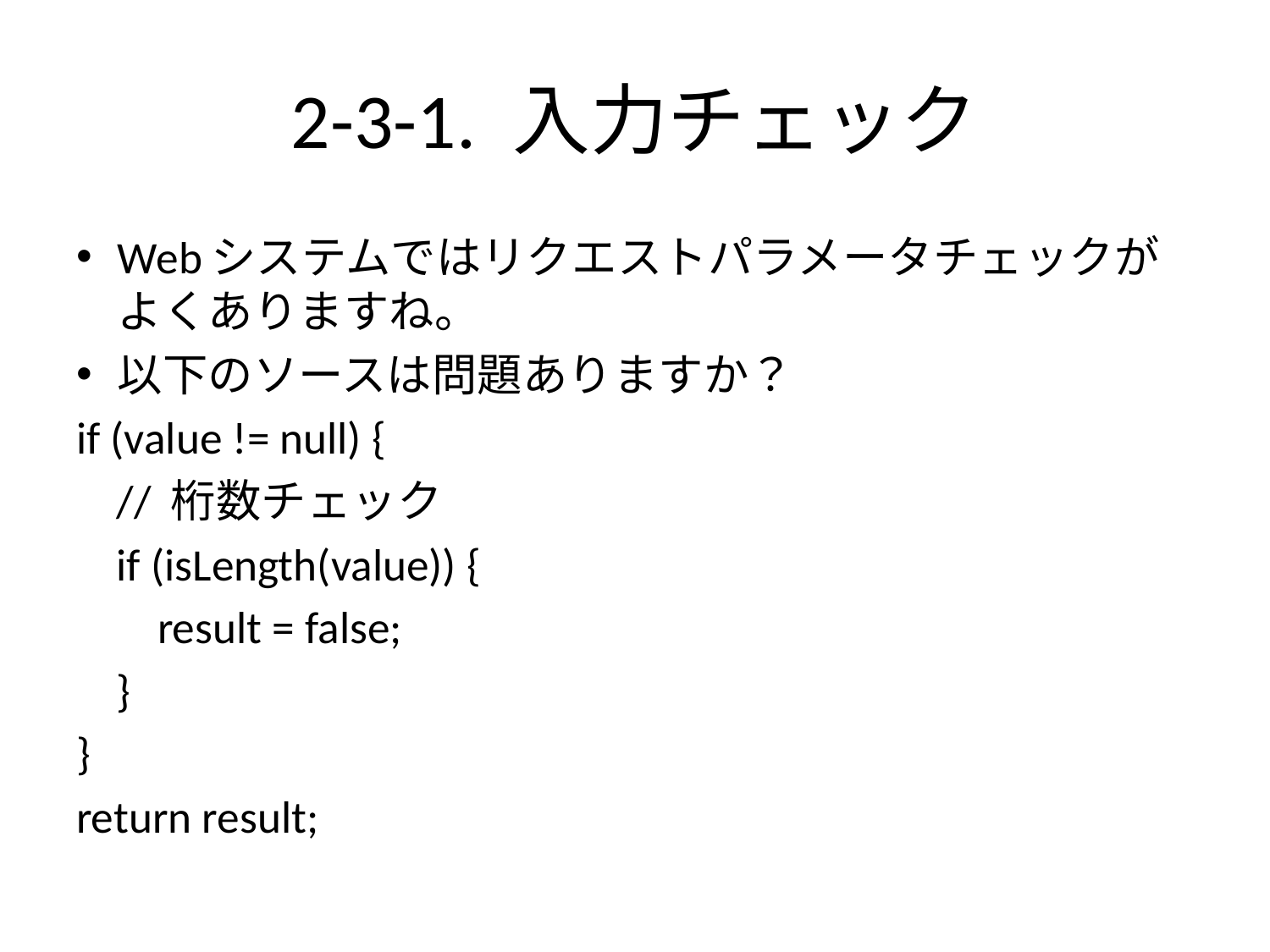

# 2-3-1. 入力チェック
Webシステムではリクエストパラメータチェックがよくありますね。
以下のソースは問題ありますか？
if (value != null) {
    // 桁数チェック
    if (isLength(value)) {
        result = false;
    }
}
return result;